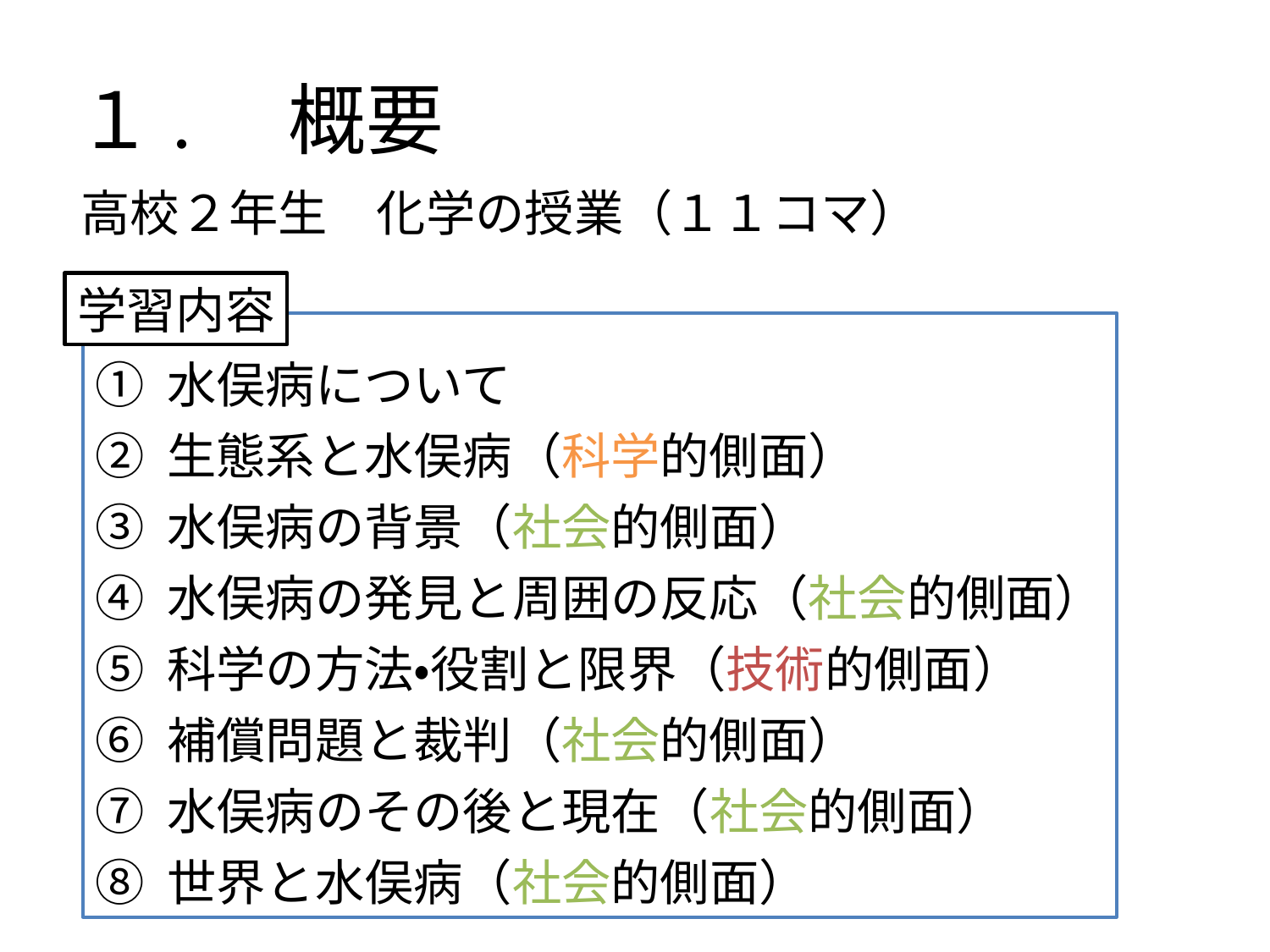

# １.　概要
高校２年生　化学の授業（１１コマ）
学習内容

水俣病について
生態系と水俣病（科学的側面）
水俣病の背景（社会的側面）
水俣病の発見と周囲の反応（社会的側面）
科学の方法・役割と限界（技術的側面）
補償問題と裁判（社会的側面）
水俣病のその後と現在（社会的側面）
世界と水俣病（社会的側面）